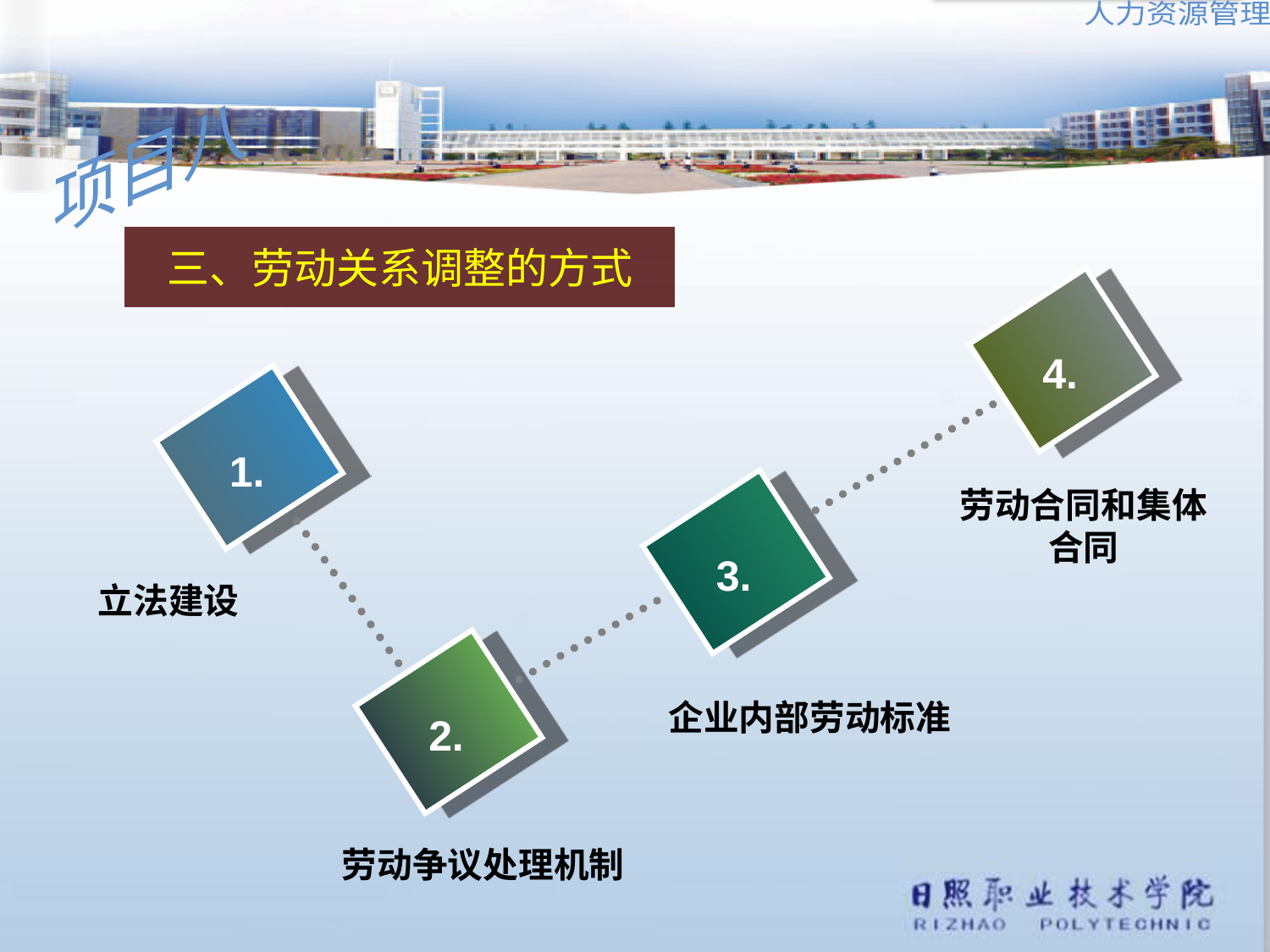

三、劳动关系调整的方式

4.

1.
劳动合同和集体合同

3.
立法建设

企业内部劳动标准
2.
劳动争议处理机制